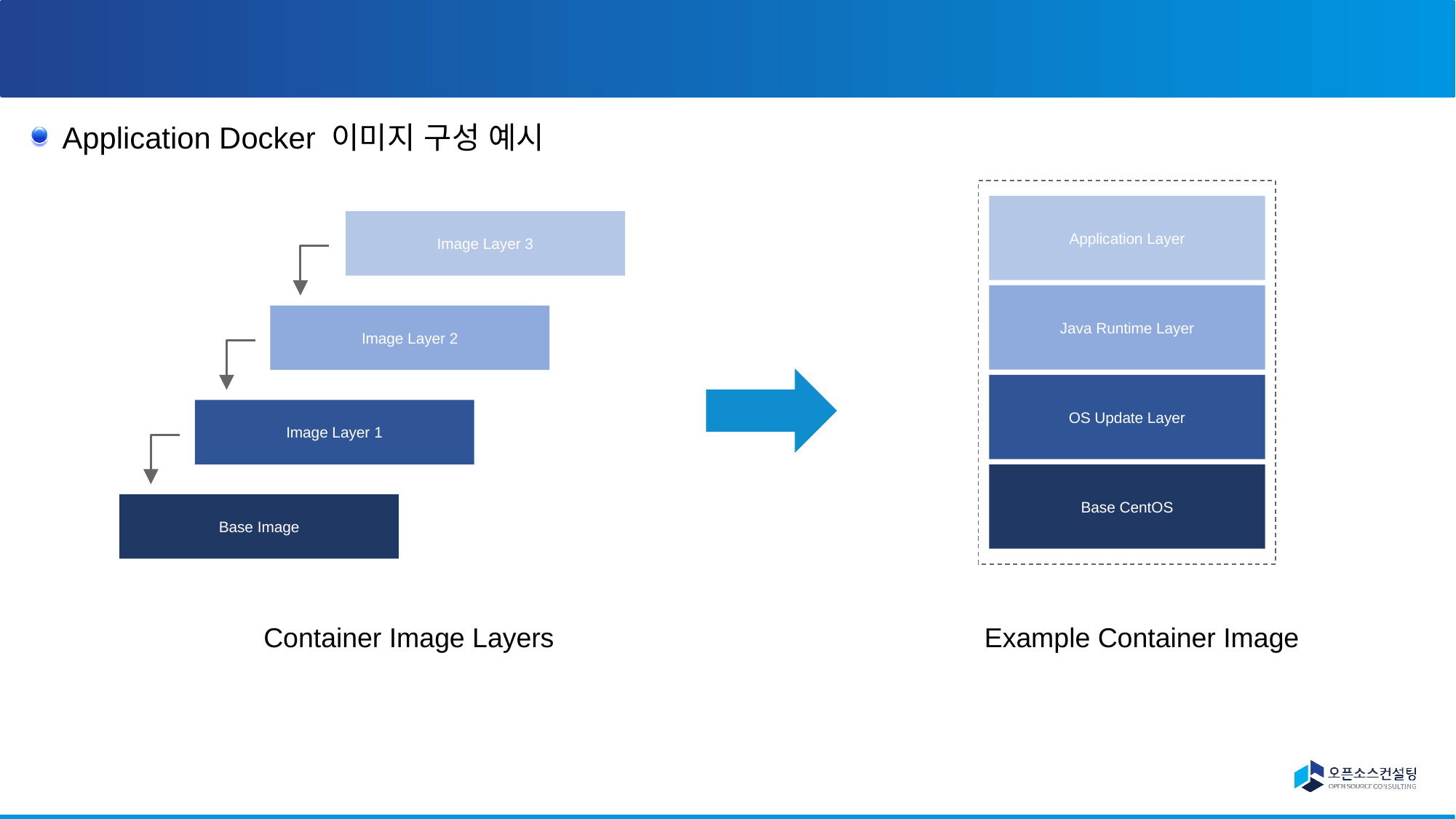

Docker Image 구성
Application Docker 이미지 구성 예시

Application Layer
Image Layer 3

Java Runtime Layer
Image Layer 2

OS Update Layer
Image Layer 1

Base CentOS
Base Image
Example Container Image
Container Image Layers